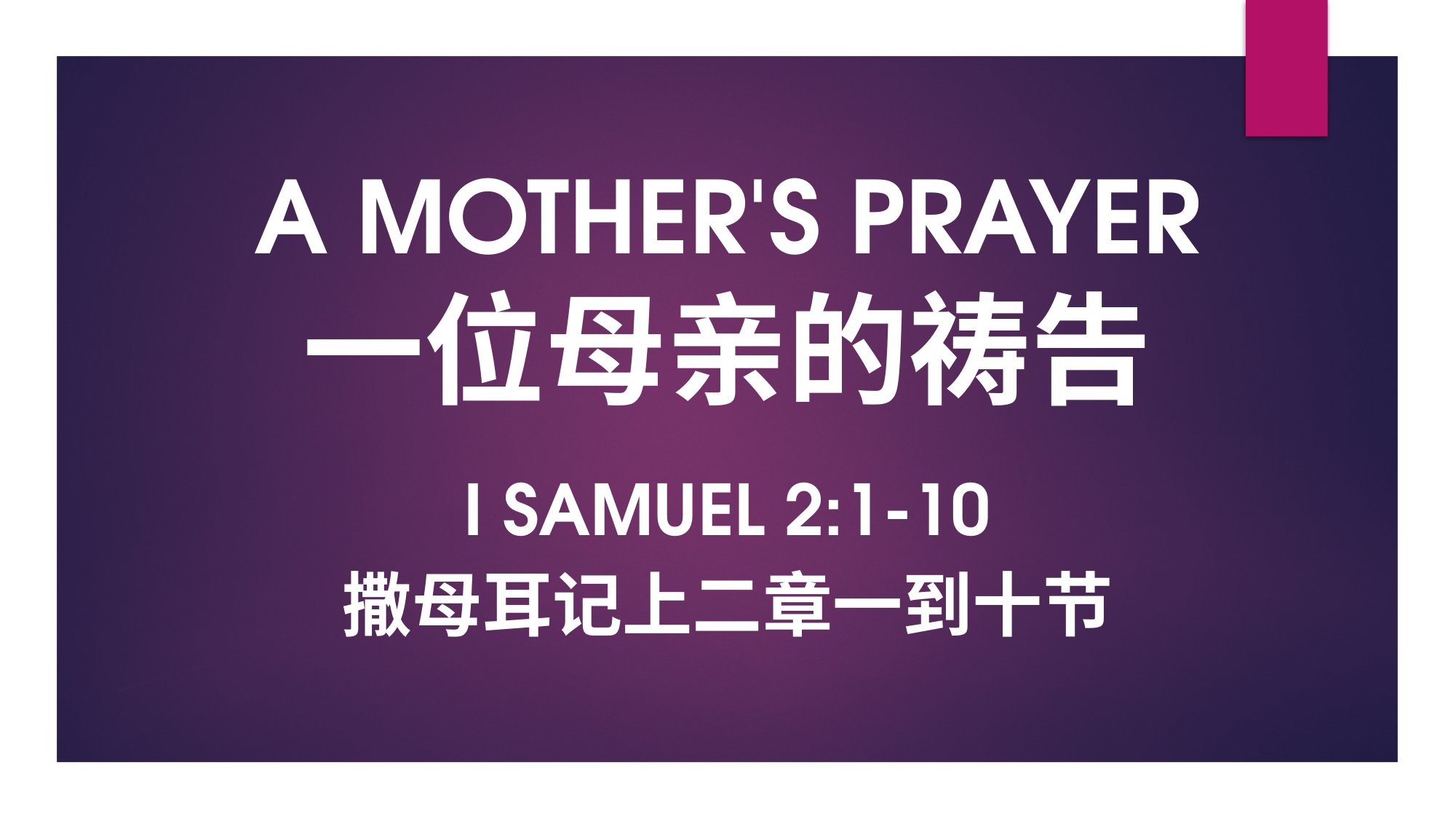

# A MOTHER'S PRAYER 一位母亲的祷告
I SAMUEL 2:1-10
撒母耳记上二章一到十节